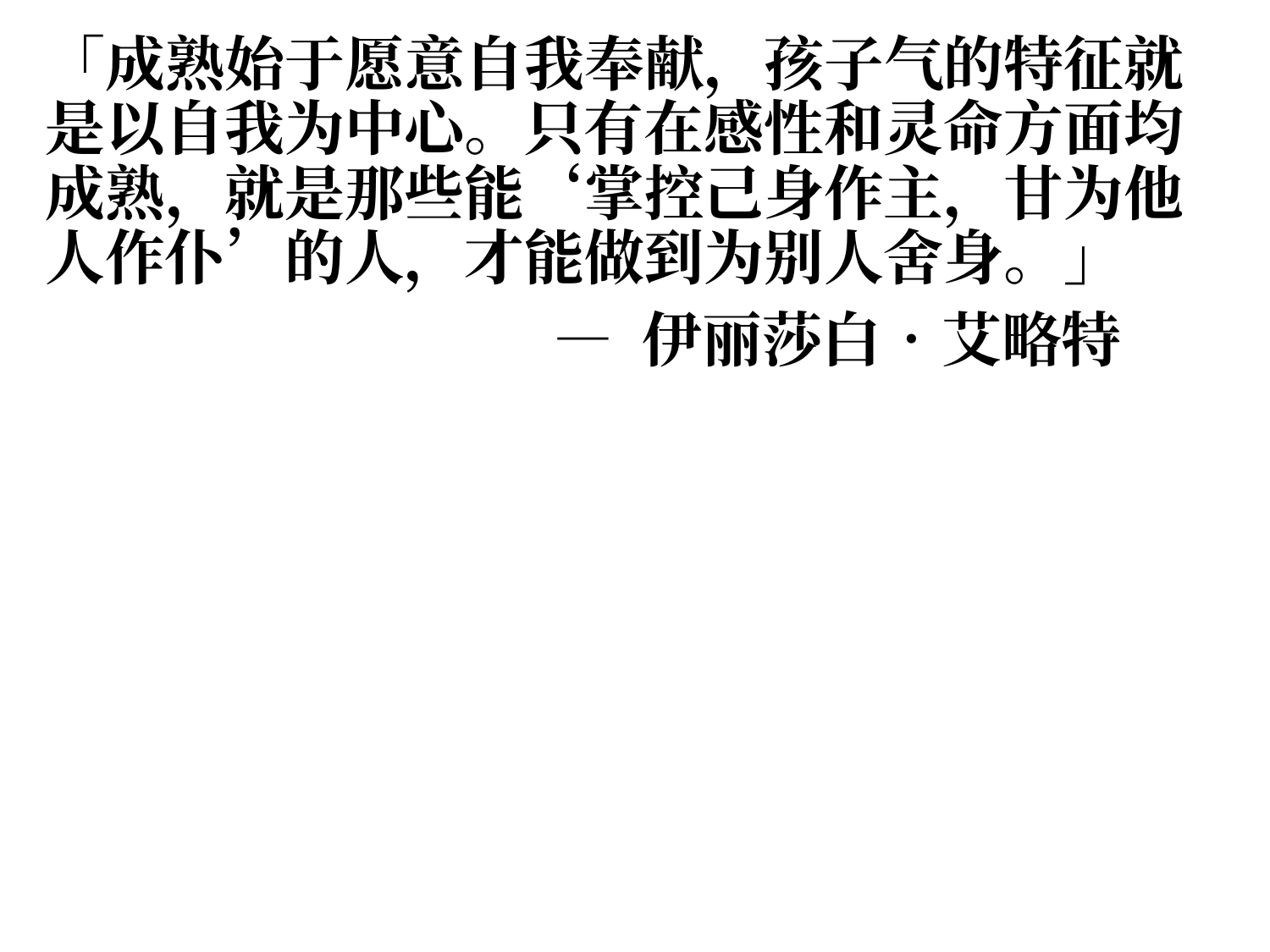

「成熟始于愿意自我奉献，孩子气的特征就是以自我为中心。只有在感性和灵命方面均成熟，就是那些能‘掌控己身作主，甘为他人作仆’的人，才能做到为别人舍身。」
				— 伊丽莎白‧艾略特